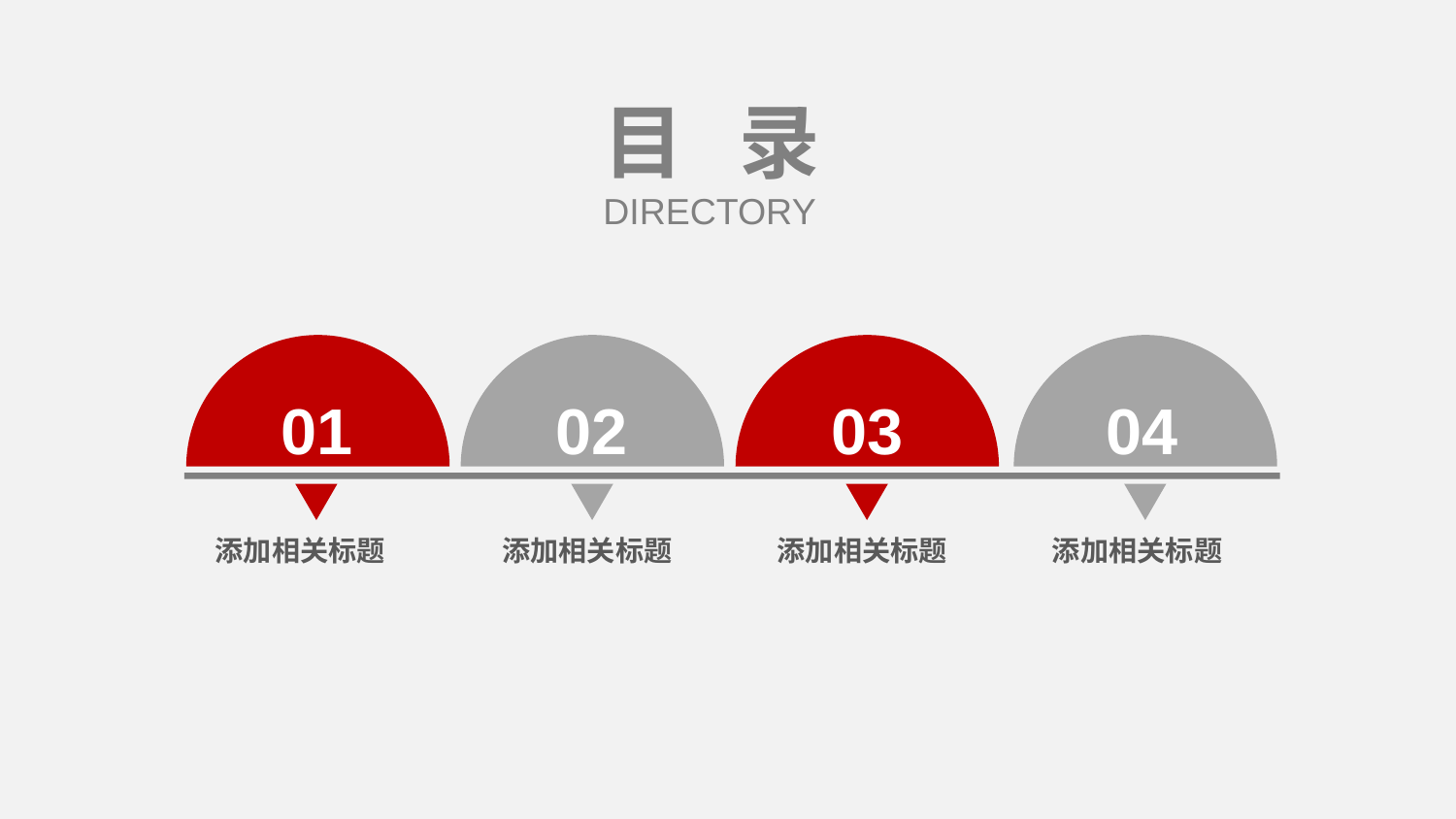

目   录
DIRECTORY

01
02
03
04

添加相关标题
添加相关标题
添加相关标题
添加相关标题